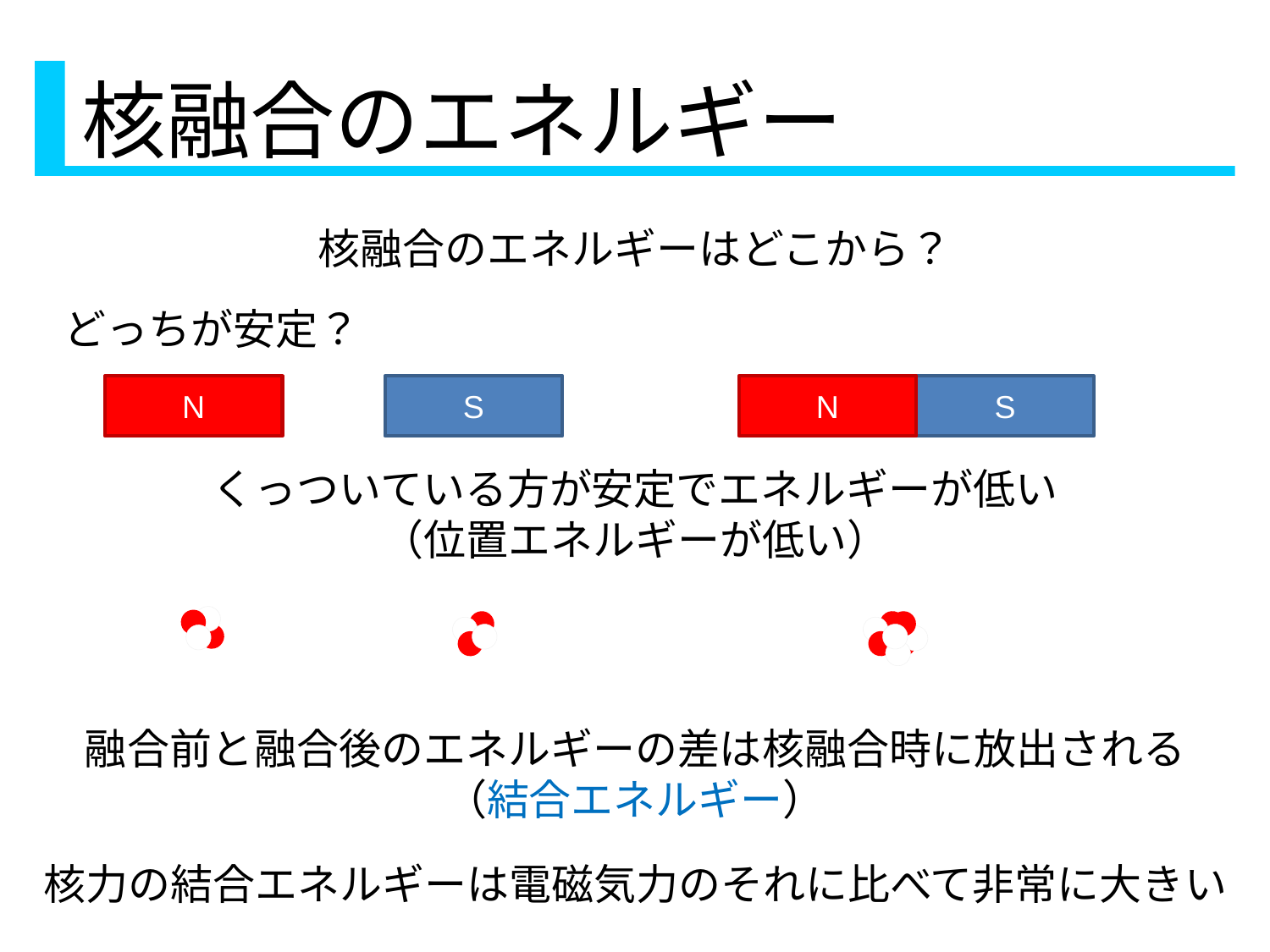

核融合のエネルギー

核融合のエネルギーはどこから？
どっちが安定？
N
S
N
S
くっついている方が安定でエネルギーが低い
（位置エネルギーが低い）

融合前と融合後のエネルギーの差は核融合時に放出される
（結合エネルギー）
核力の結合エネルギーは電磁気力のそれに比べて非常に大きい